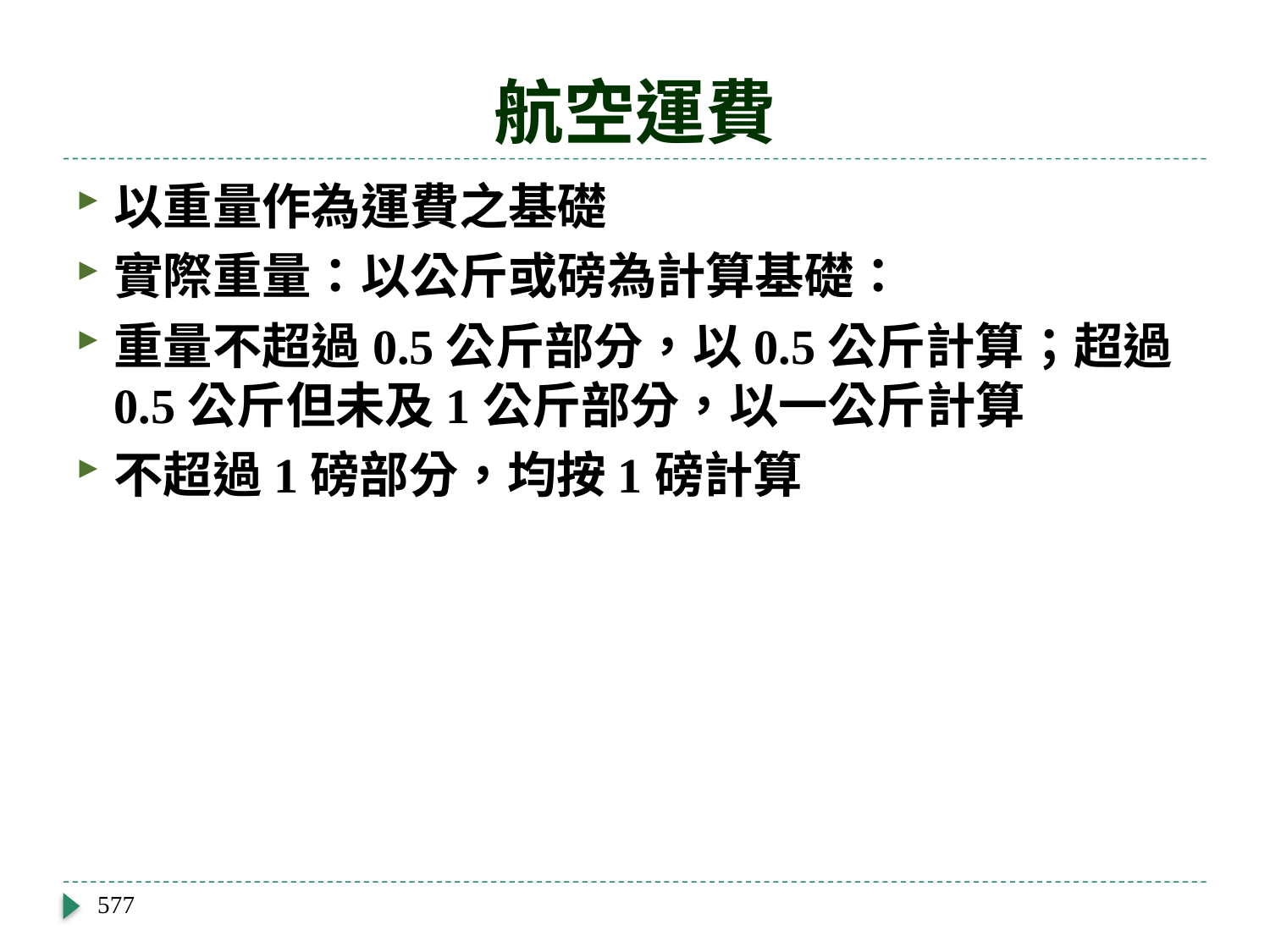

# 航空運費
以重量作為運費之基礎
實際重量：以公斤或磅為計算基礎：
重量不超過0.5公斤部分，以0.5公斤計算；超過0.5公斤但未及1公斤部分，以一公斤計算
不超過1磅部分，均按1磅計算
577